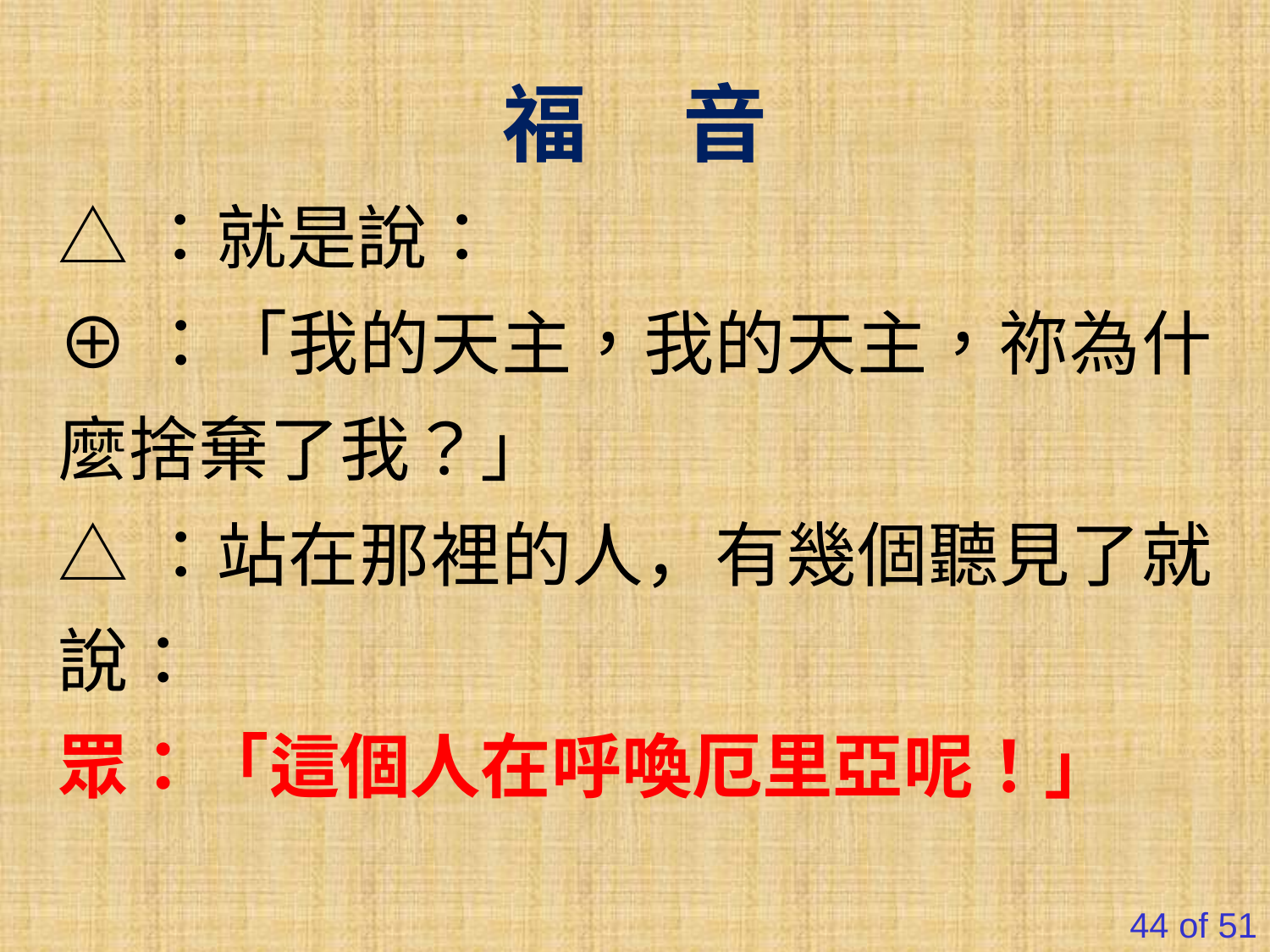

福     音
△：就是說：
⊕：「我的天主，我的天主，祢為什麼捨棄了我？」
△：站在那裡的人，有幾個聽見了就說：
眾：「這個人在呼喚厄里亞呢！」
44 of 51